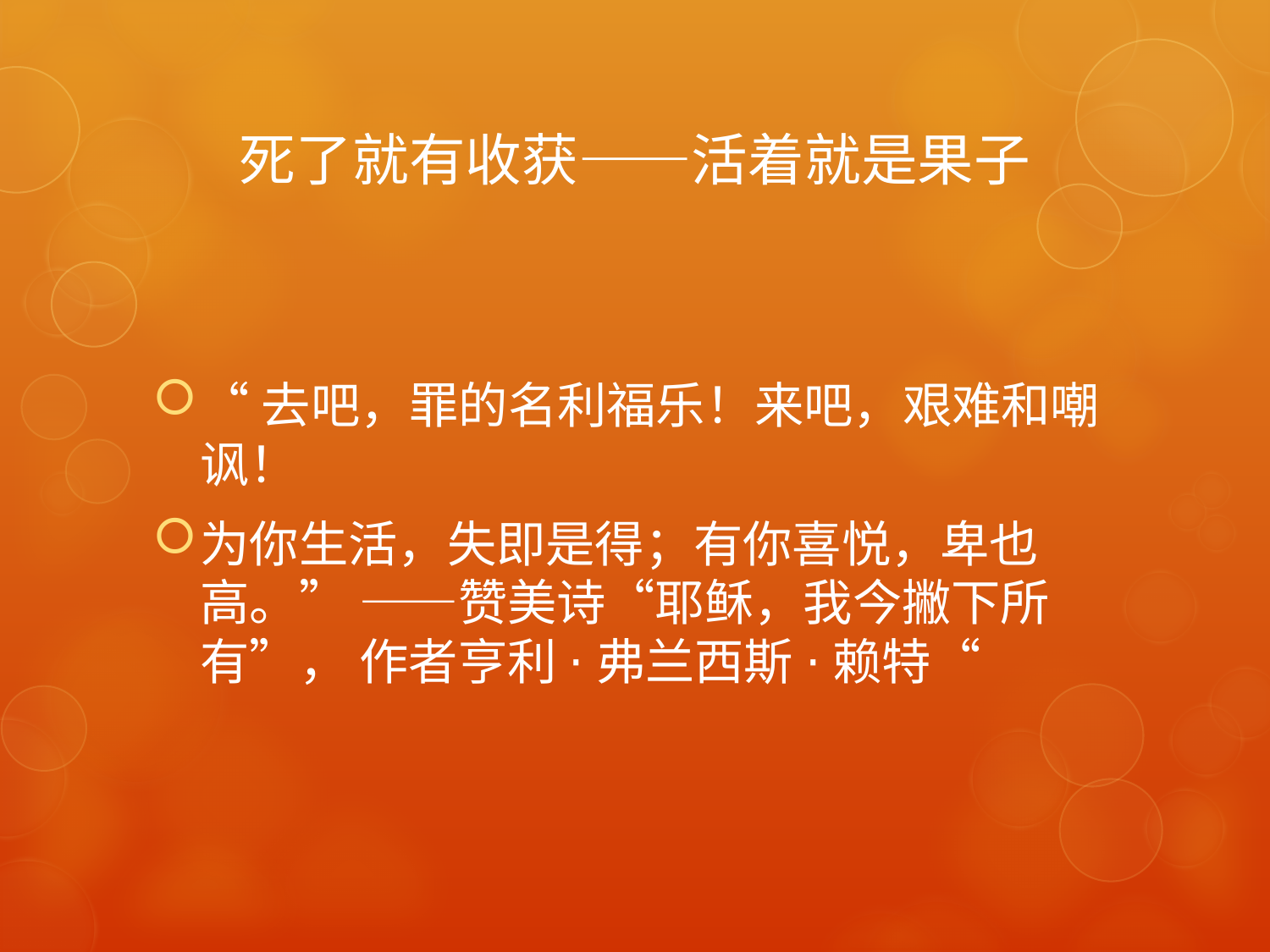

# 死了就有收获——活着就是果子
“去吧，罪的名利福乐！来吧，艰难和嘲讽！
为你生活，失即是得；有你喜悦，卑也高。” ——赞美诗“耶稣，我今撇下所有”， 作者亨利·弗兰西斯·赖特“